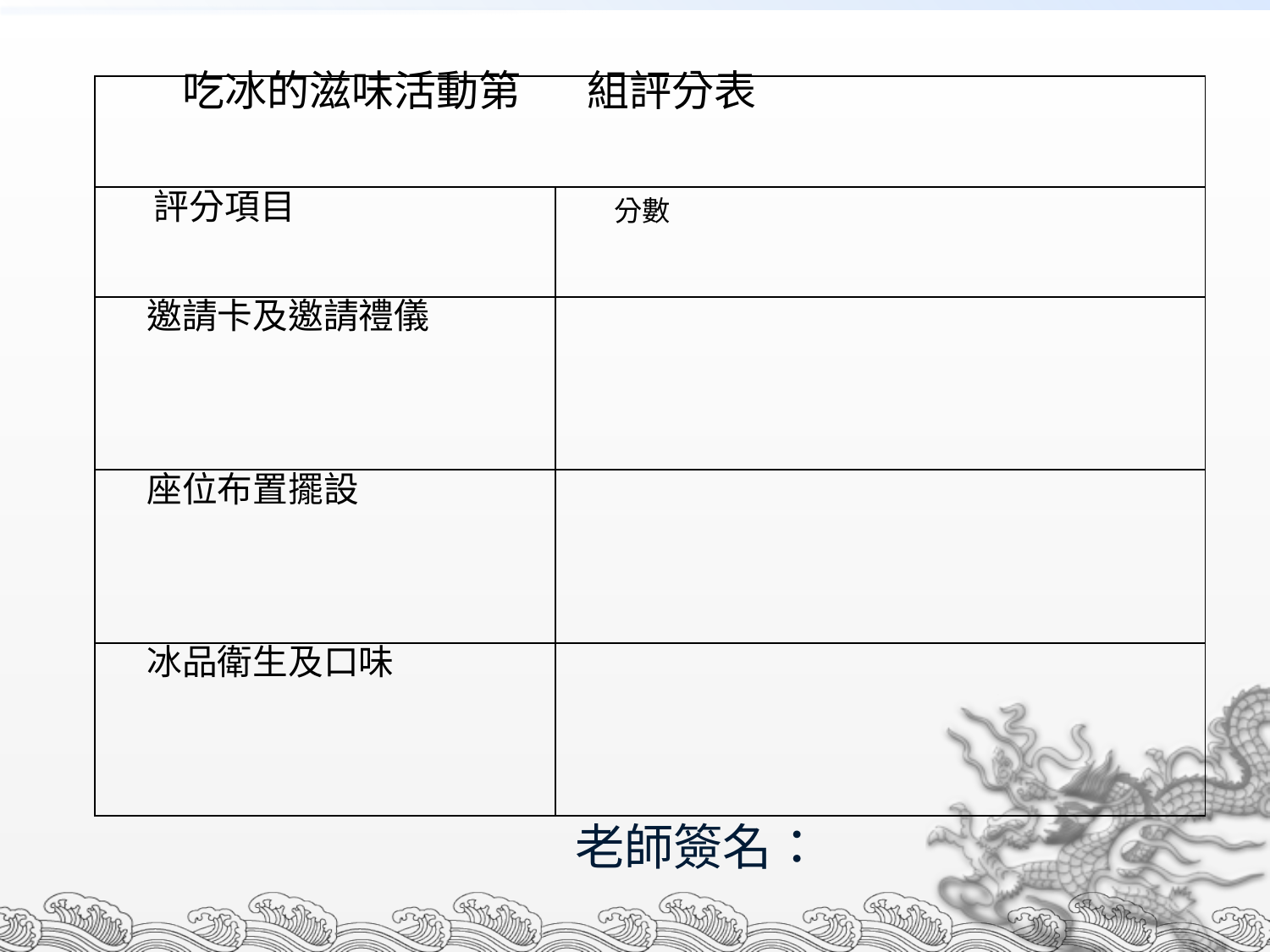

| 吃冰的滋味活動第 組評分表 |  |
| --- | --- |
| 評分項目 | 分數 |
| 邀請卡及邀請禮儀 |  |
| 座位布置擺設 |  |
| 冰品衛生及口味 |  |
# 老師簽名：